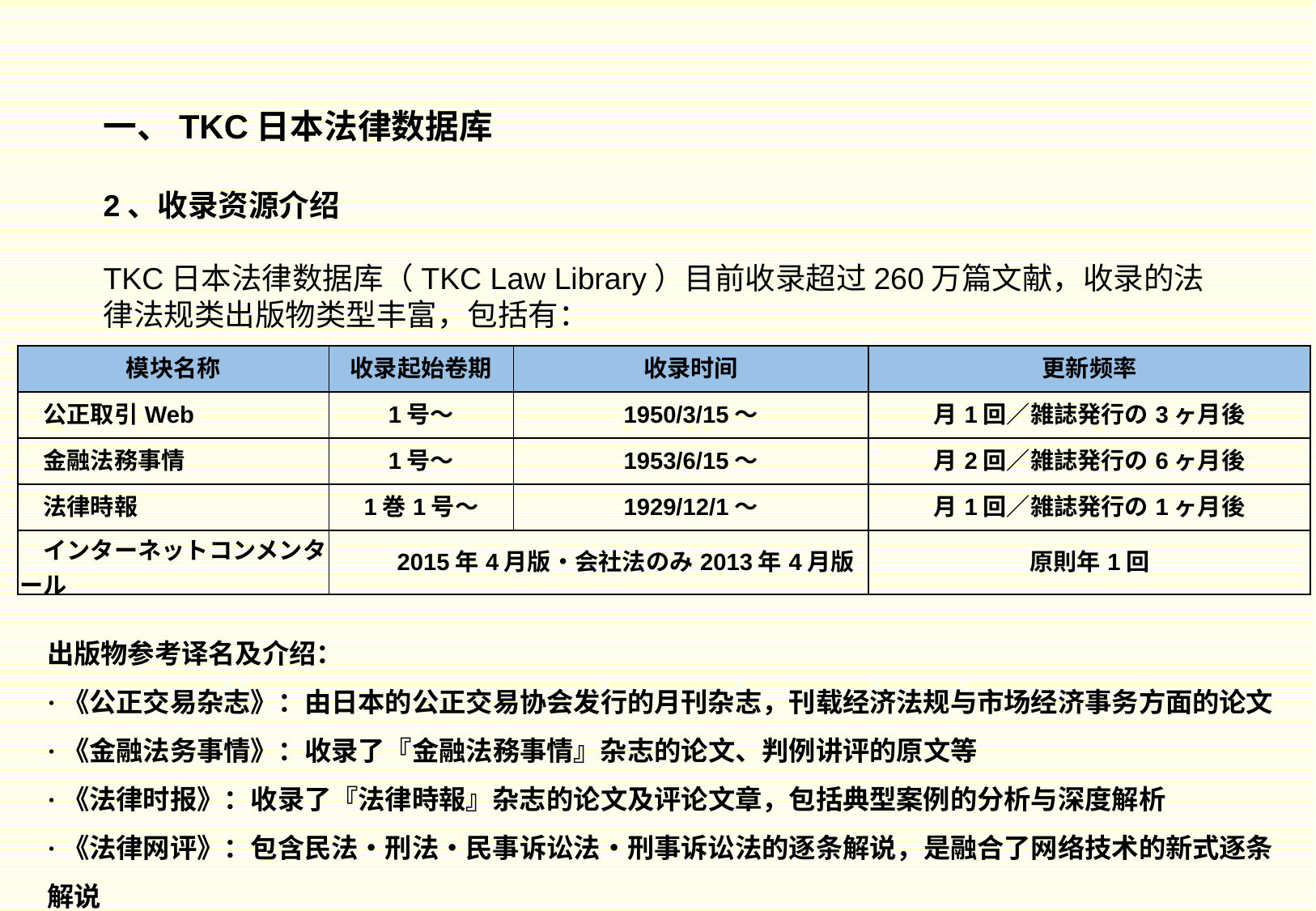

一、TKC日本法律数据库

2、收录资源介绍

TKC日本法律数据库（TKC Law Library）目前收录超过260万篇文献，收录的法律法规类出版物类型丰富，包括有：

| 模块名称 | 收录起始卷期 | 收录时间 | 更新频率 |
| --- | --- | --- | --- |
| 公正取引Web | 1号～ | 1950/3/15～ | 月1回／雑誌発行の3ヶ月後 |
| 金融法務事情 | 1号～ | 1953/6/15～ | 月2回／雑誌発行の6ヶ月後 |
| --- | --- | --- | --- |
| 法律時報 | 1巻1号～ | 1929/12/1～ | 月1回／雑誌発行の1ヶ月後 |
| インターネットコンメンタール | 2015年4月版・会社法のみ2013年4月版 |  | 原則年1回 |
出版物参考译名及介绍：
·《公正交易杂志》：由日本的公正交易协会发行的月刊杂志，刊载经济法规与市场经济事务方面的论文
·《金融法务事情》：收录了『金融法務事情』杂志的论文、判例讲评的原文等
·《法律时报》：收录了『法律時報』杂志的论文及评论文章，包括典型案例的分析与深度解析
·《法律网评》：包含民法・刑法・民事诉讼法・刑事诉讼法的逐条解说，是融合了网络技术的新式逐条解说